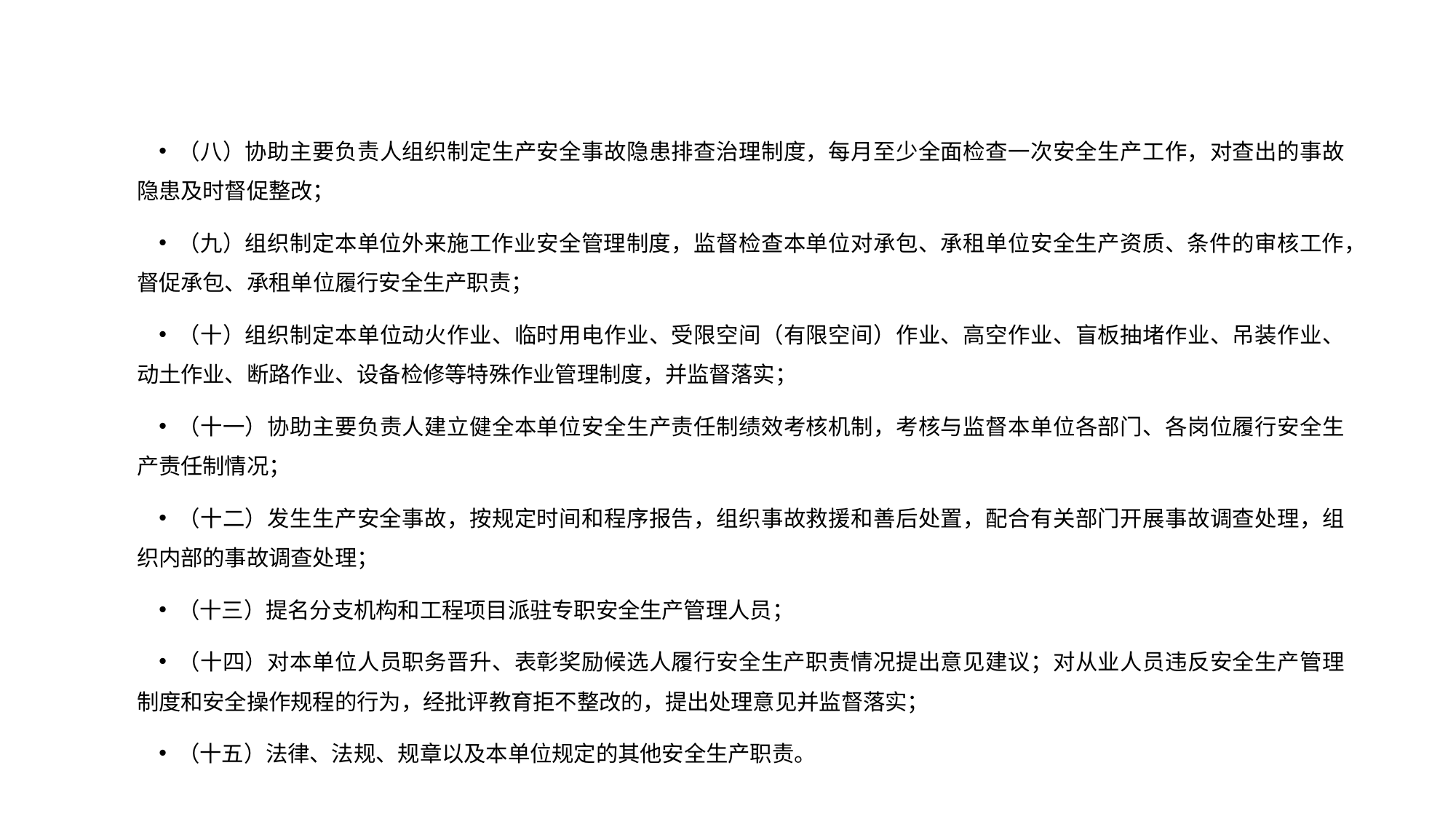

#
（八）协助主要负责人组织制定生产安全事故隐患排查治理制度，每月至少全面检查一次安全生产工作，对查出的事故隐患及时督促整改；
（九）组织制定本单位外来施工作业安全管理制度，监督检查本单位对承包、承租单位安全生产资质、条件的审核工作，督促承包、承租单位履行安全生产职责；
（十）组织制定本单位动火作业、临时用电作业、受限空间（有限空间）作业、高空作业、盲板抽堵作业、吊装作业、动土作业、断路作业、设备检修等特殊作业管理制度，并监督落实；
（十一）协助主要负责人建立健全本单位安全生产责任制绩效考核机制，考核与监督本单位各部门、各岗位履行安全生产责任制情况；
（十二）发生生产安全事故，按规定时间和程序报告，组织事故救援和善后处置，配合有关部门开展事故调查处理，组织内部的事故调查处理；
（十三）提名分支机构和工程项目派驻专职安全生产管理人员；
（十四）对本单位人员职务晋升、表彰奖励候选人履行安全生产职责情况提出意见建议；对从业人员违反安全生产管理制度和安全操作规程的行为，经批评教育拒不整改的，提出处理意见并监督落实；
（十五）法律、法规、规章以及本单位规定的其他安全生产职责。